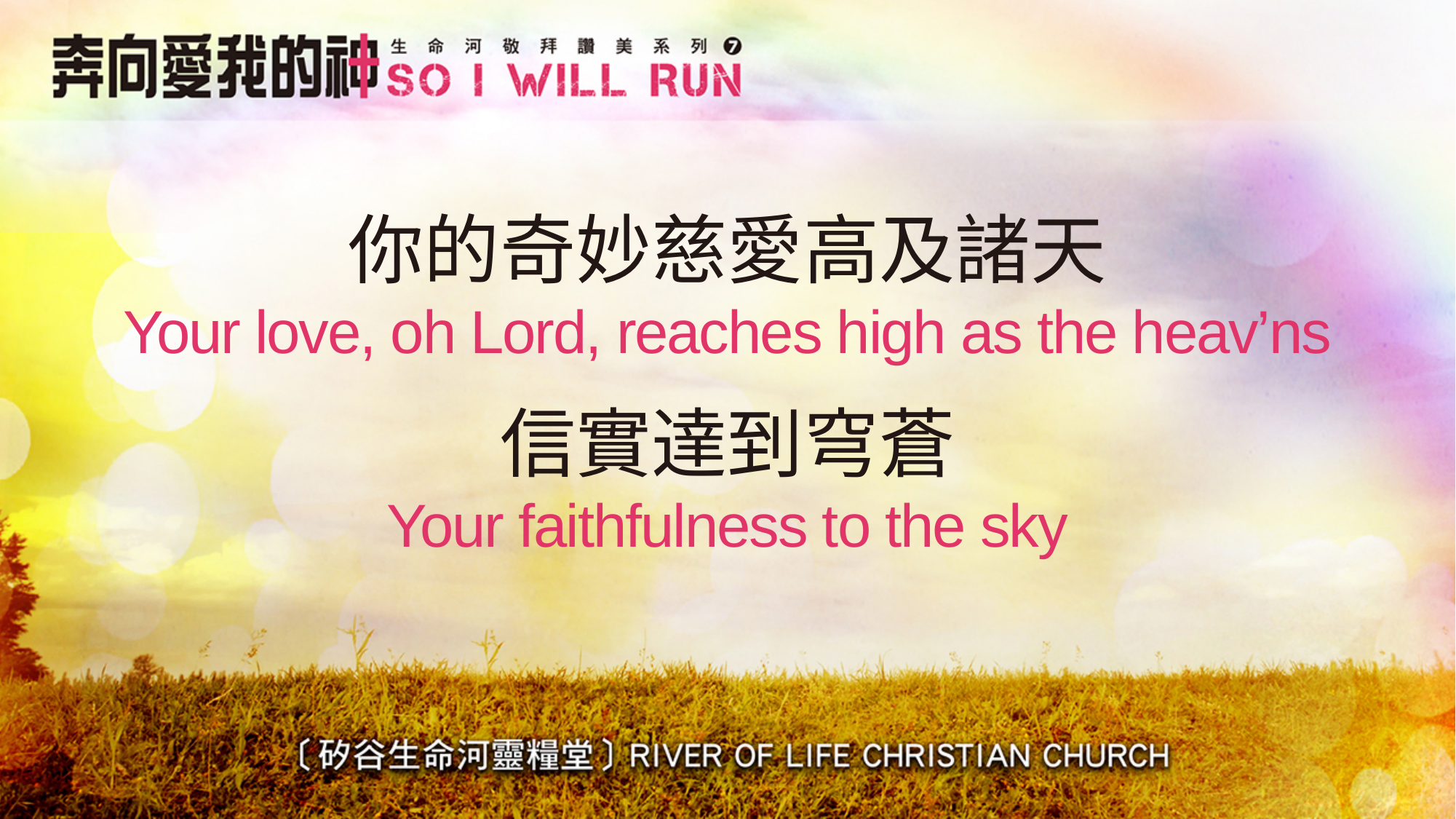

# 你的奇妙慈愛高及諸天 Your love, oh Lord, reaches high as the heav’ns
信實達到穹蒼
Your faithfulness to the sky